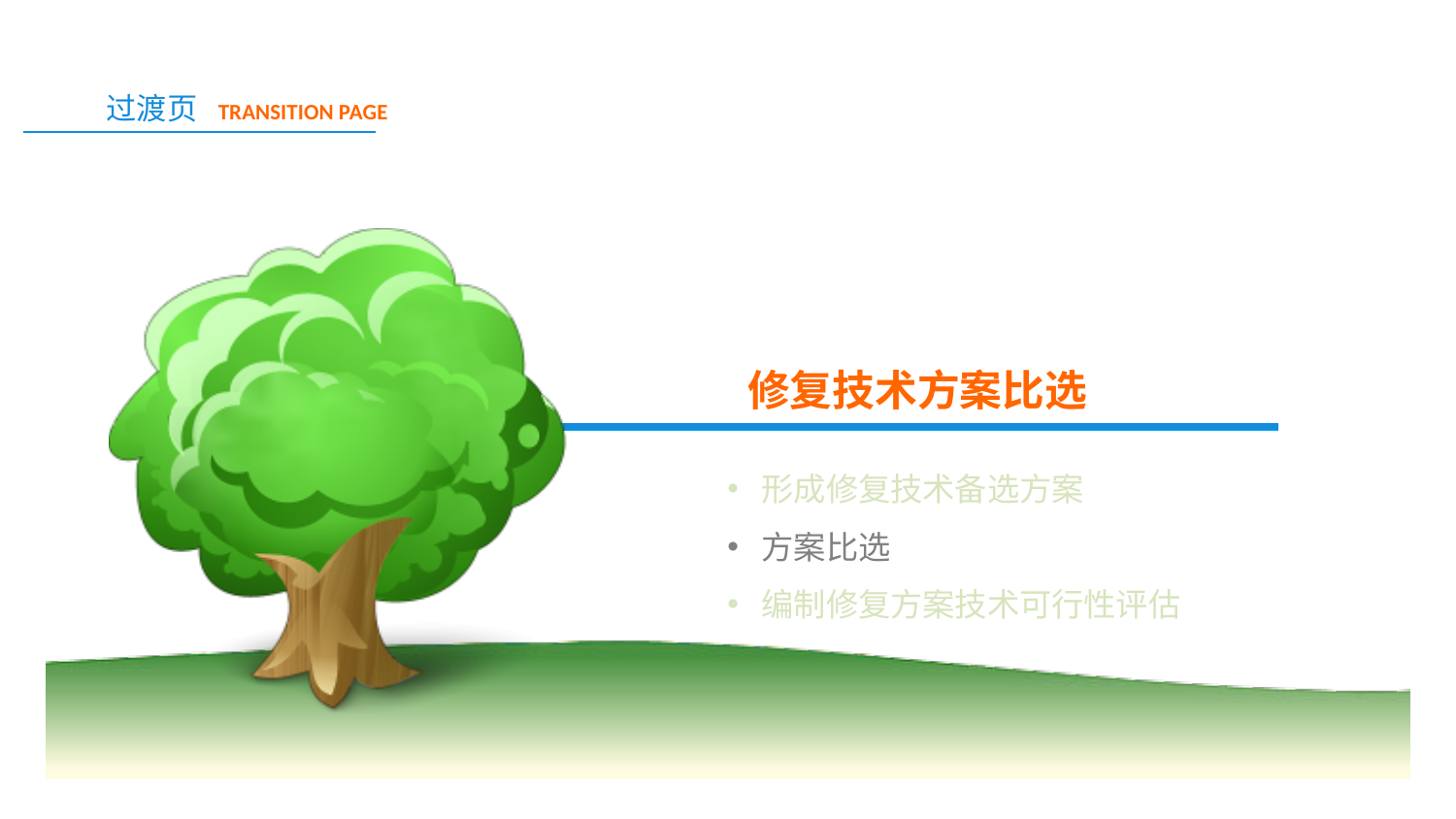

修复技术方案比选
形成修复技术备选方案
方案比选
编制修复方案技术可行性评估